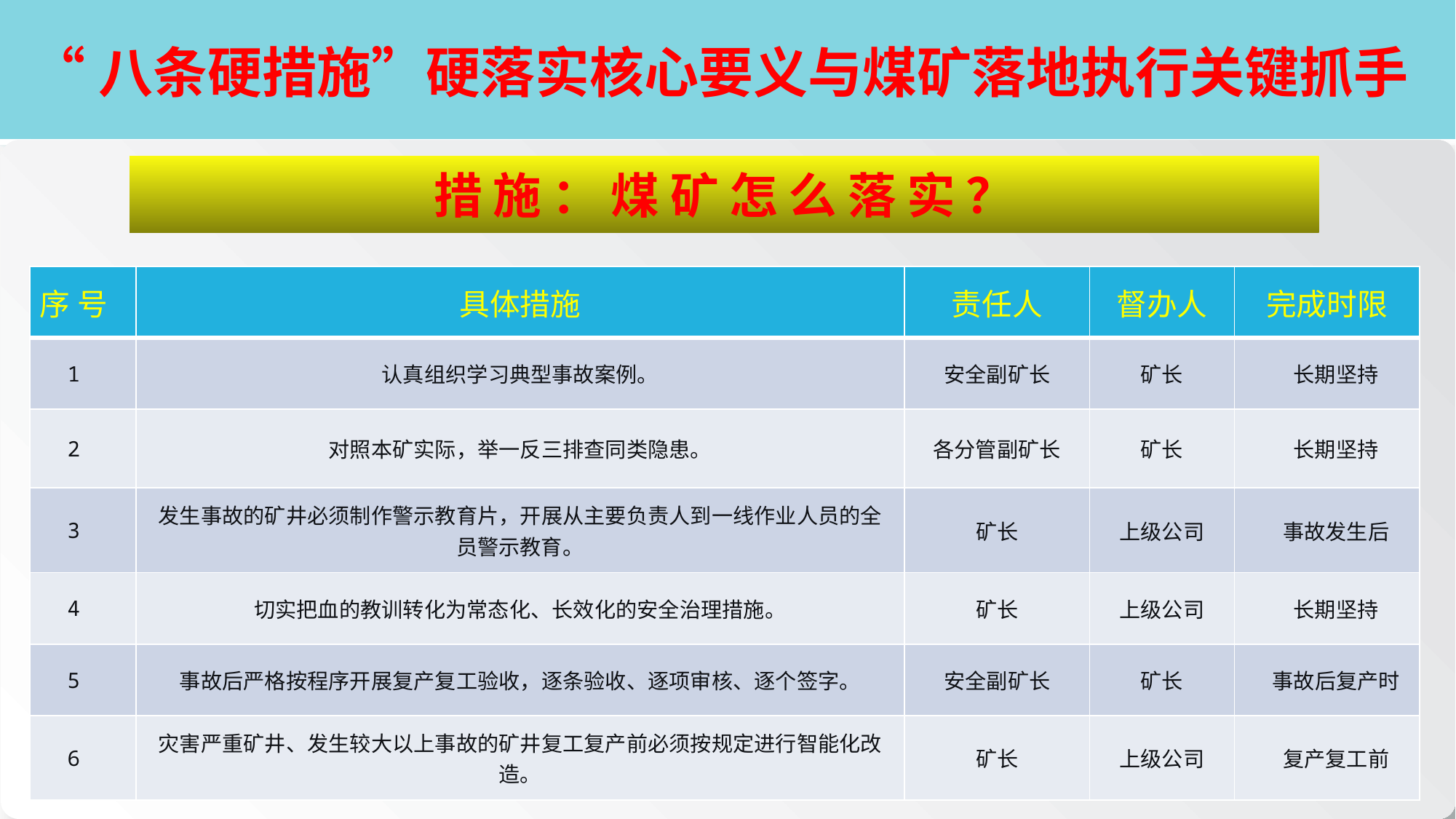

# “八条硬措施”硬落实核心要义与煤矿落地执行关键抓手

措施：煤矿怎么落实？

| 序 号 | 具体措施 | 责任人 | 督办人 | 完成时限 |
| --- | --- | --- | --- | --- |
| 1 | 认真组织学习典型事故案例。 | 安全副矿长 | 矿长 | 长期坚持 |
| 2 | 对照本矿实际，举一反三排查同类隐患。 | 各分管副矿长 | 矿长 | 长期坚持 |
| 3 | 发生事故的矿井必须制作警示教育片，开展从主要负责人到一线作业人员的全员警示教育。 | 矿长 | 上级公司 | 事故发生后 |
| 4 | 切实把血的教训转化为常态化、长效化的安全治理措施。 | 矿长 | 上级公司 | 长期坚持 |
| 5 | 事故后严格按程序开展复产复工验收，逐条验收、逐项审核、逐个签字。 | 安全副矿长 | 矿长 | 事故后复产时 |
| 6 | 灾害严重矿井、发生较大以上事故的矿井复工复产前必须按规定进行智能化改造。 | 矿长 | 上级公司 | 复产复工前 |